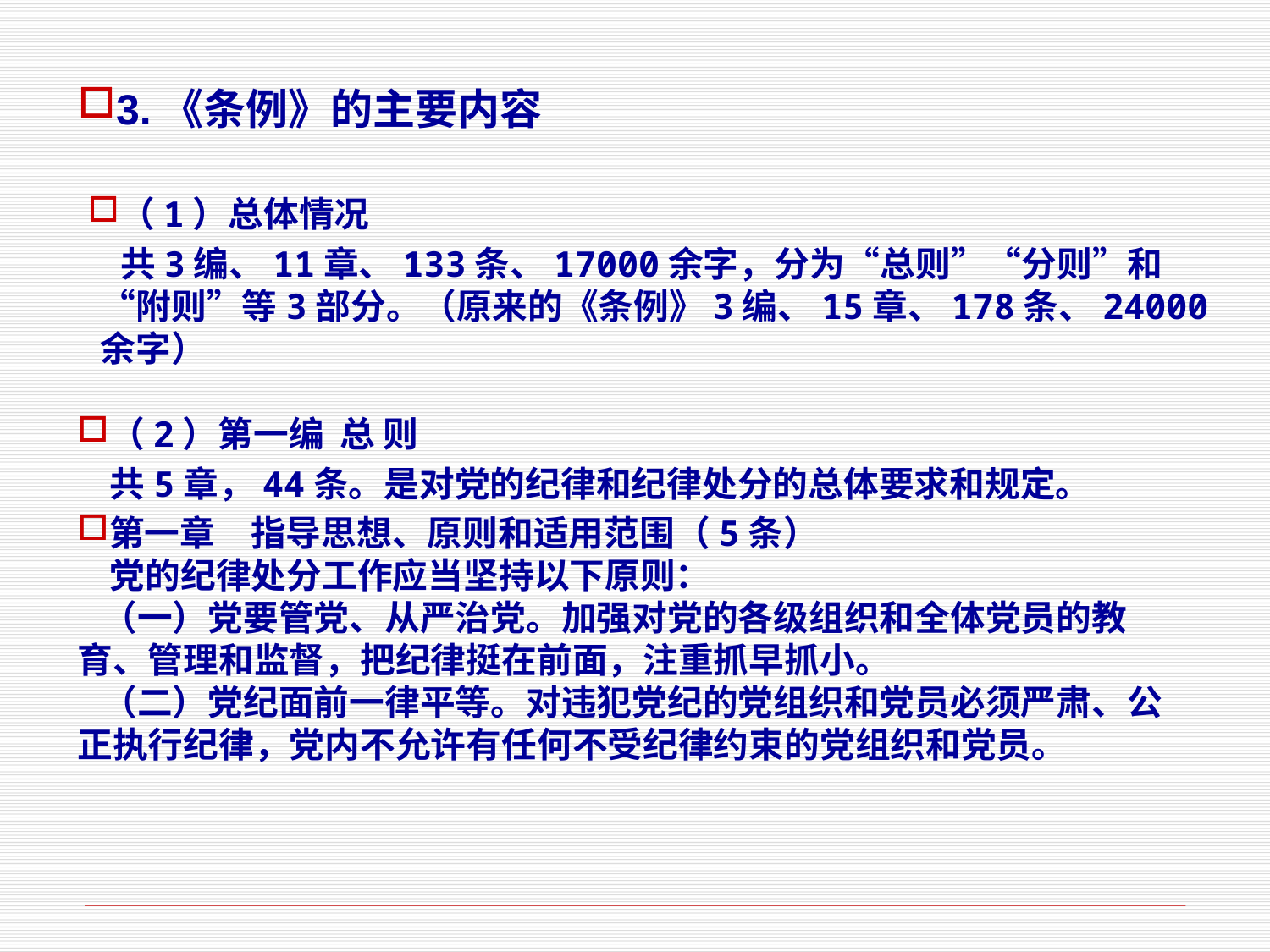

3.《条例》的主要内容
（1）总体情况
   共3编、11章、133条、17000余字，分为“总则”“分则”和“附则”等3部分。（原来的《条例》3编、15章、178条、24000余字）
（2）第一编  总 则
   共5章，44条。是对党的纪律和纪律处分的总体要求和规定。
第一章　指导思想、原则和适用范围（5条）
   党的纪律处分工作应当坚持以下原则：
  （一）党要管党、从严治党。加强对党的各级组织和全体党员的教育、管理和监督，把纪律挺在前面，注重抓早抓小。
  （二）党纪面前一律平等。对违犯党纪的党组织和党员必须严肃、公正执行纪律，党内不允许有任何不受纪律约束的党组织和党员。